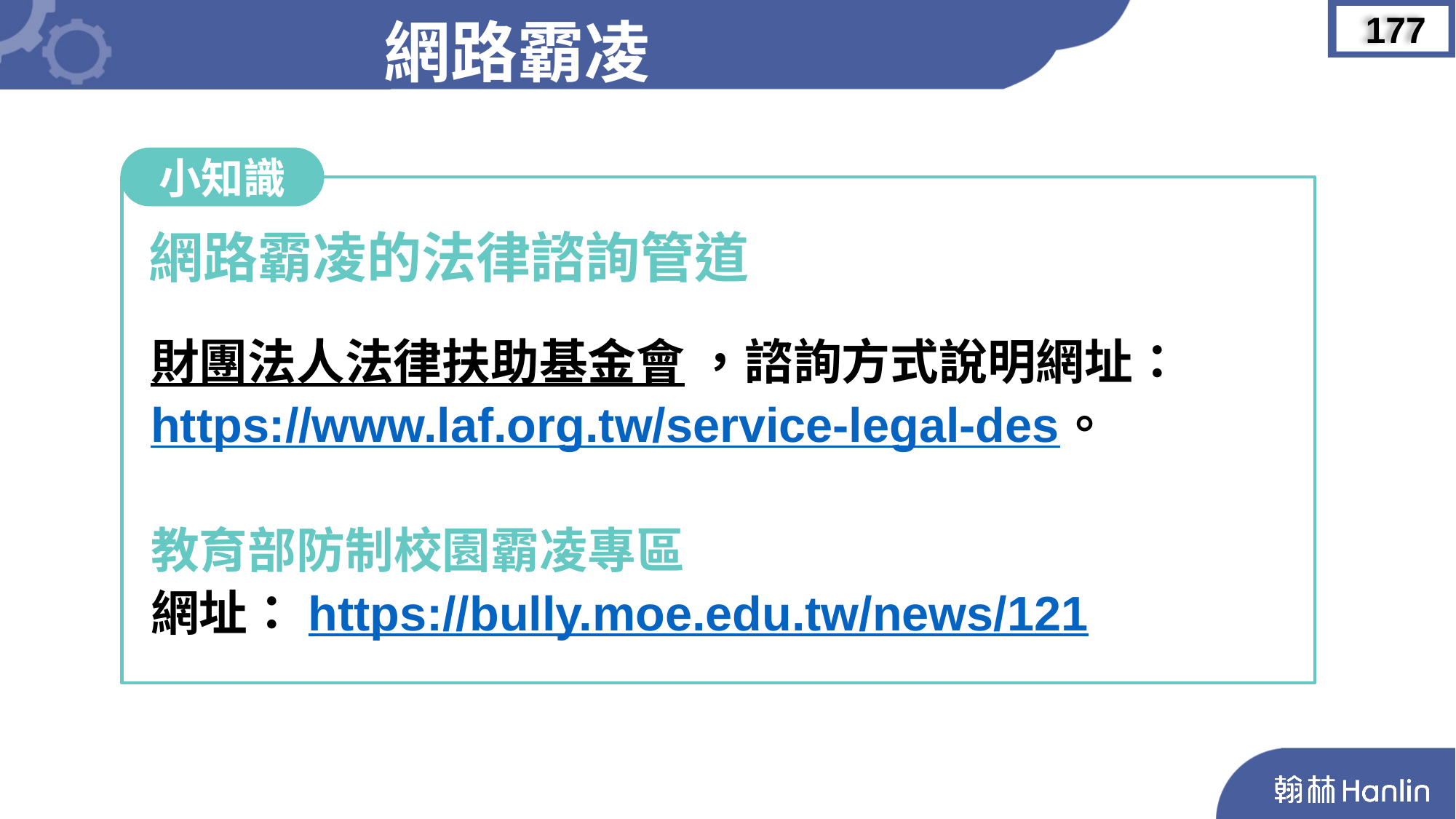

網路霸凌
177

小知識

網路霸凌的法律諮詢管道
財團法人法律扶助基金會 ，諮詢方式說明網址：https://www.laf.org.tw/service-legal-des。

教育部防制校園霸凌專區
網址：https://bully.moe.edu.tw/news/121